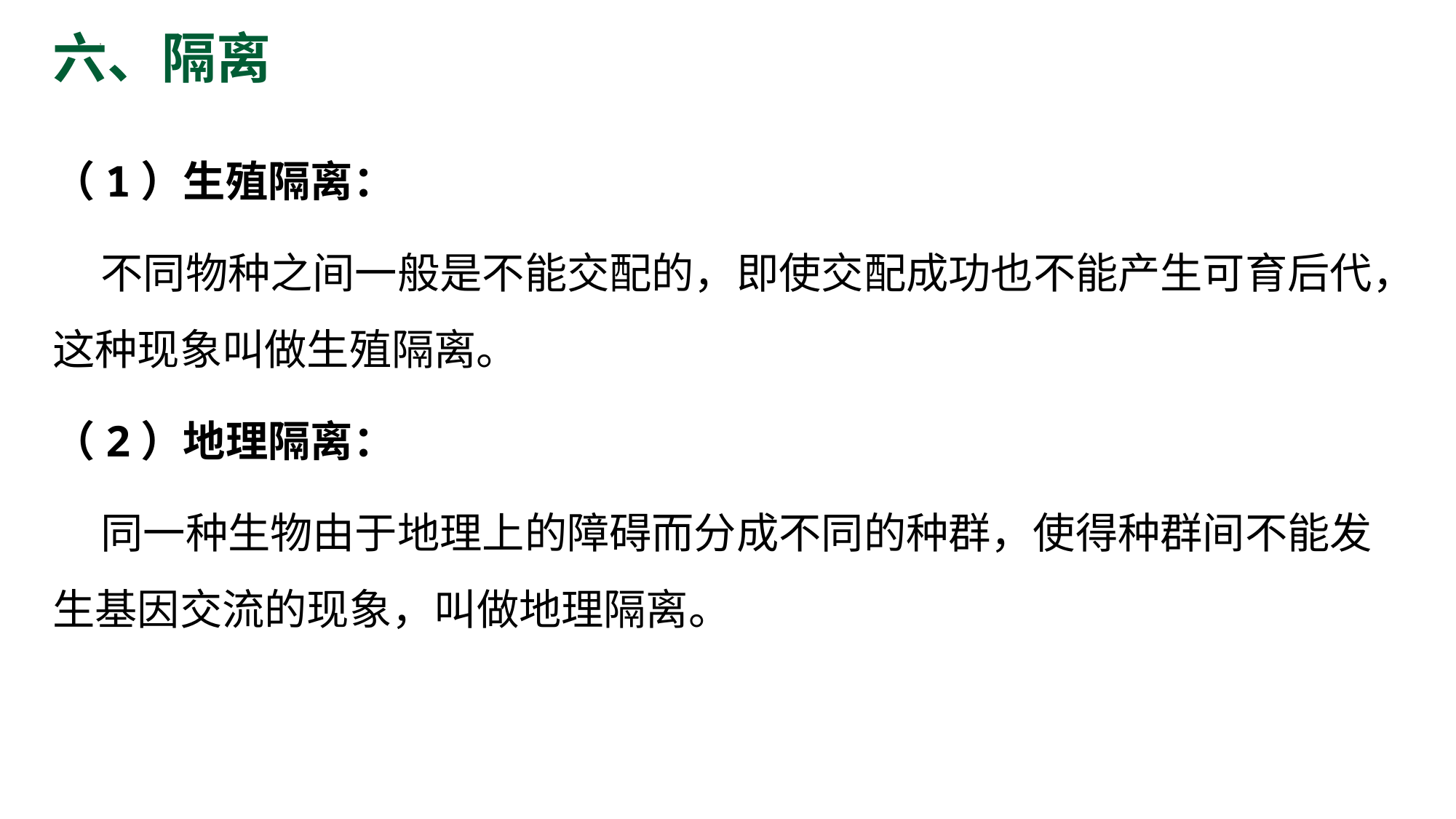

# 六、隔离
（1）生殖隔离：
    不同物种之间一般是不能交配的，即使交配成功也不能产生可育后代，这种现象叫做生殖隔离。
（2）地理隔离：
    同一种生物由于地理上的障碍而分成不同的种群，使得种群间不能发生基因交流的现象，叫做地理隔离。